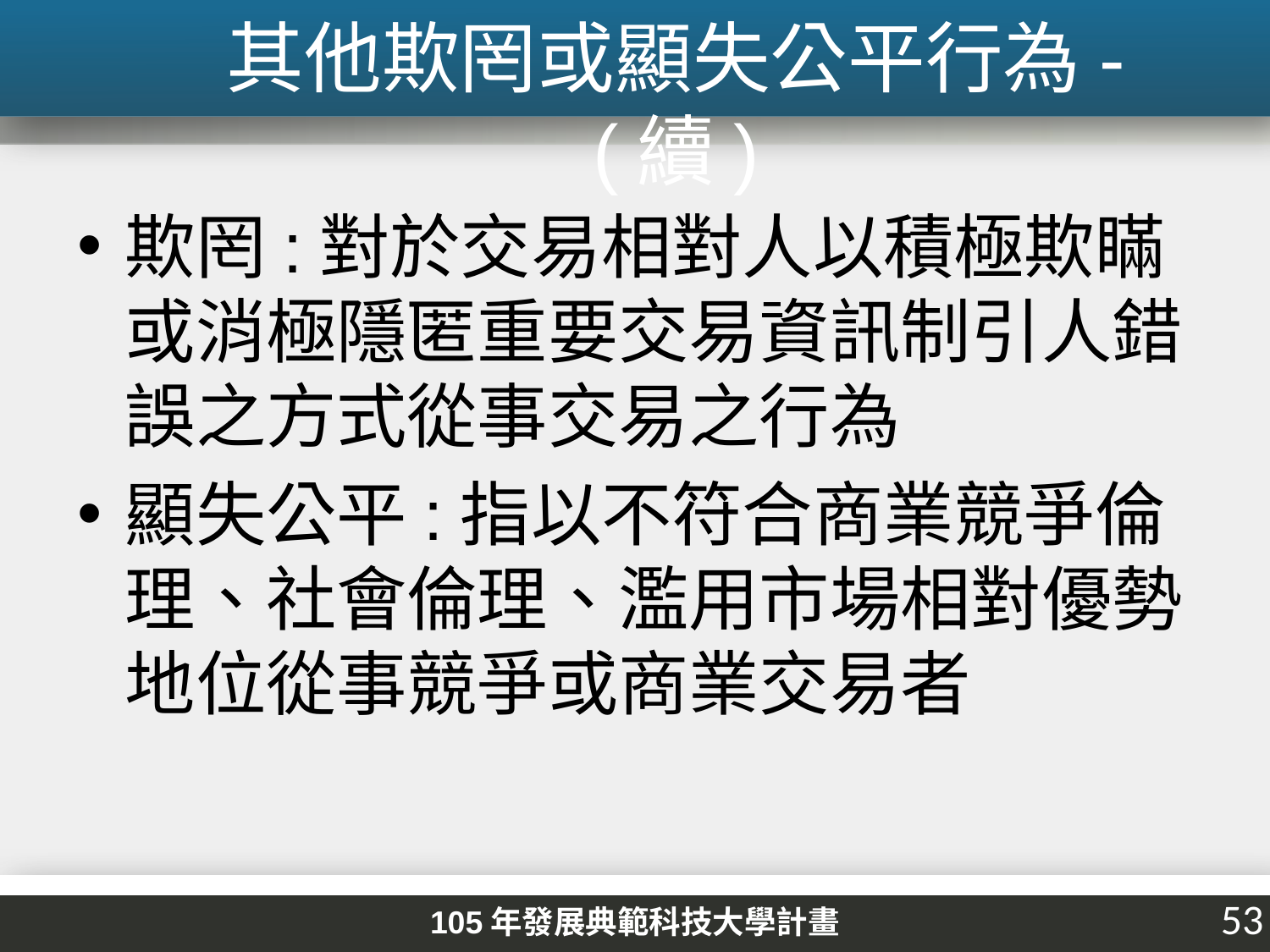

# 其他欺罔或顯失公平行為-(續)
欺罔:對於交易相對人以積極欺瞞或消極隱匿重要交易資訊制引人錯誤之方式從事交易之行為
顯失公平:指以不符合商業競爭倫理、社會倫理、濫用市場相對優勢地位從事競爭或商業交易者